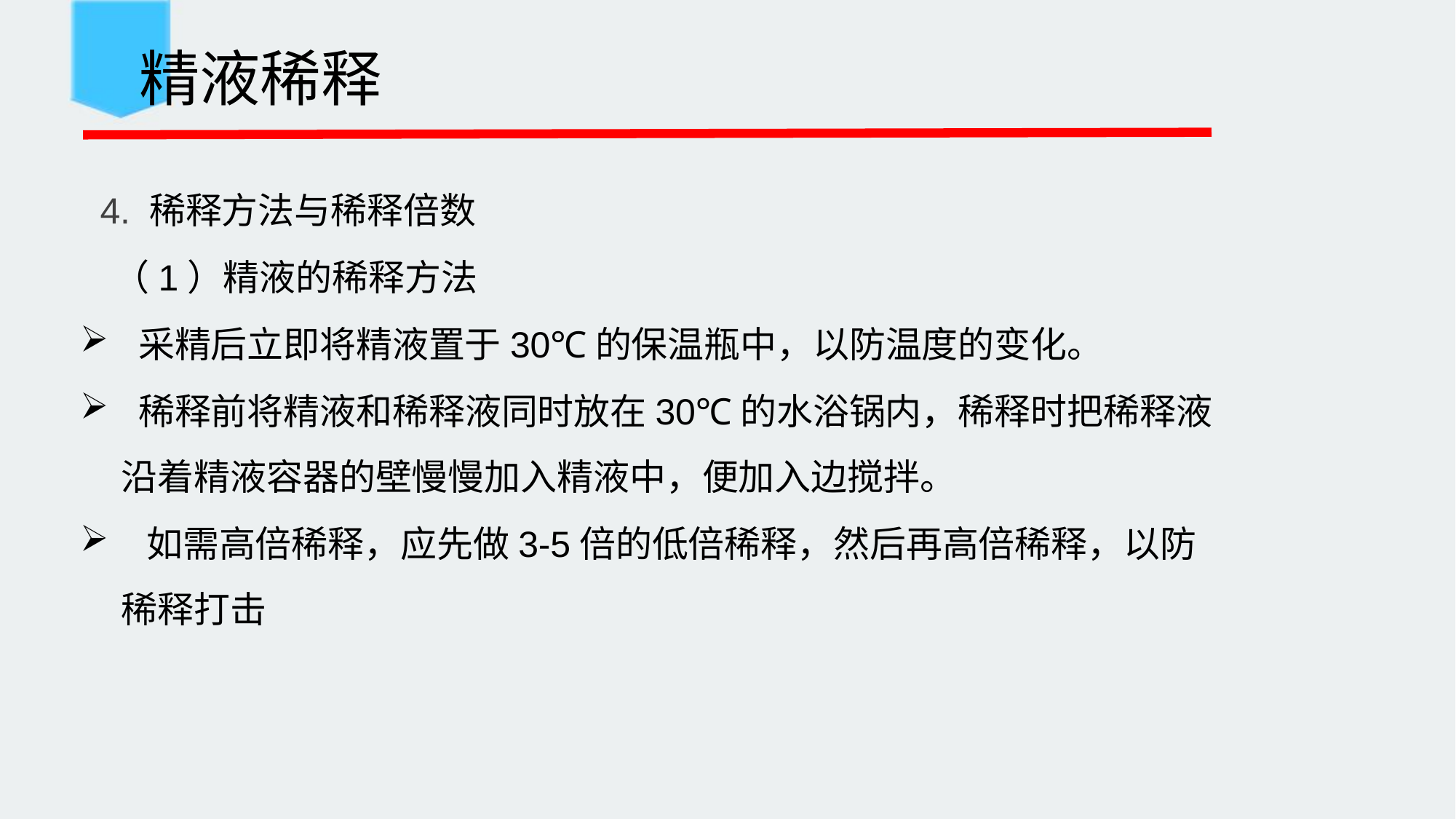

精液稀释
  4. 稀释方法与稀释倍数
   （1）精液的稀释方法
 采精后立即将精液置于30℃的保温瓶中，以防温度的变化。
 稀释前将精液和稀释液同时放在30℃的水浴锅内，稀释时把稀释液沿着精液容器的壁慢慢加入精液中，便加入边搅拌。
  如需高倍稀释，应先做3-5倍的低倍稀释，然后再高倍稀释，以防稀释打击